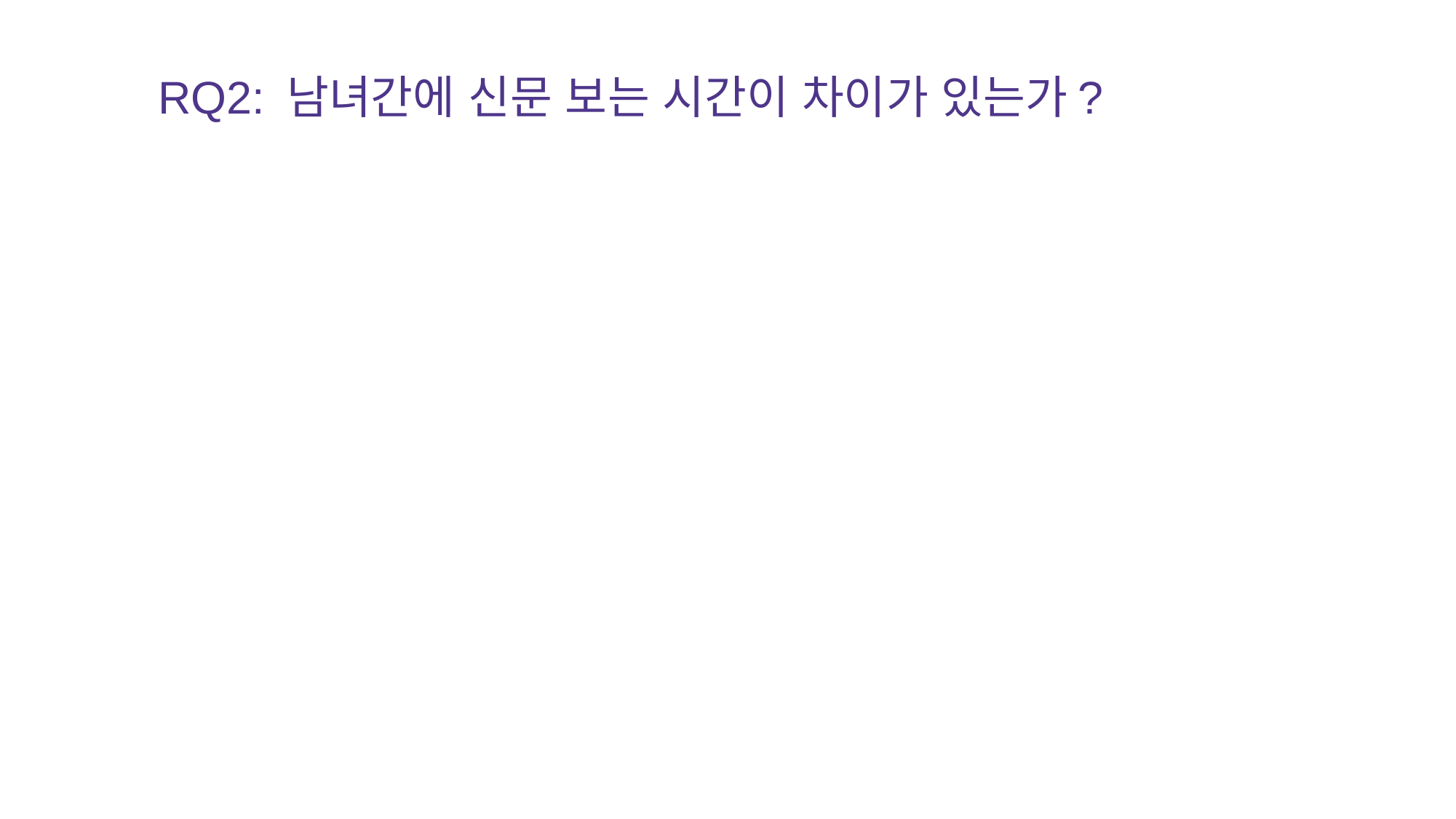

# RQ2: 남녀간에 신문 보는 시간이 차이가 있는가?